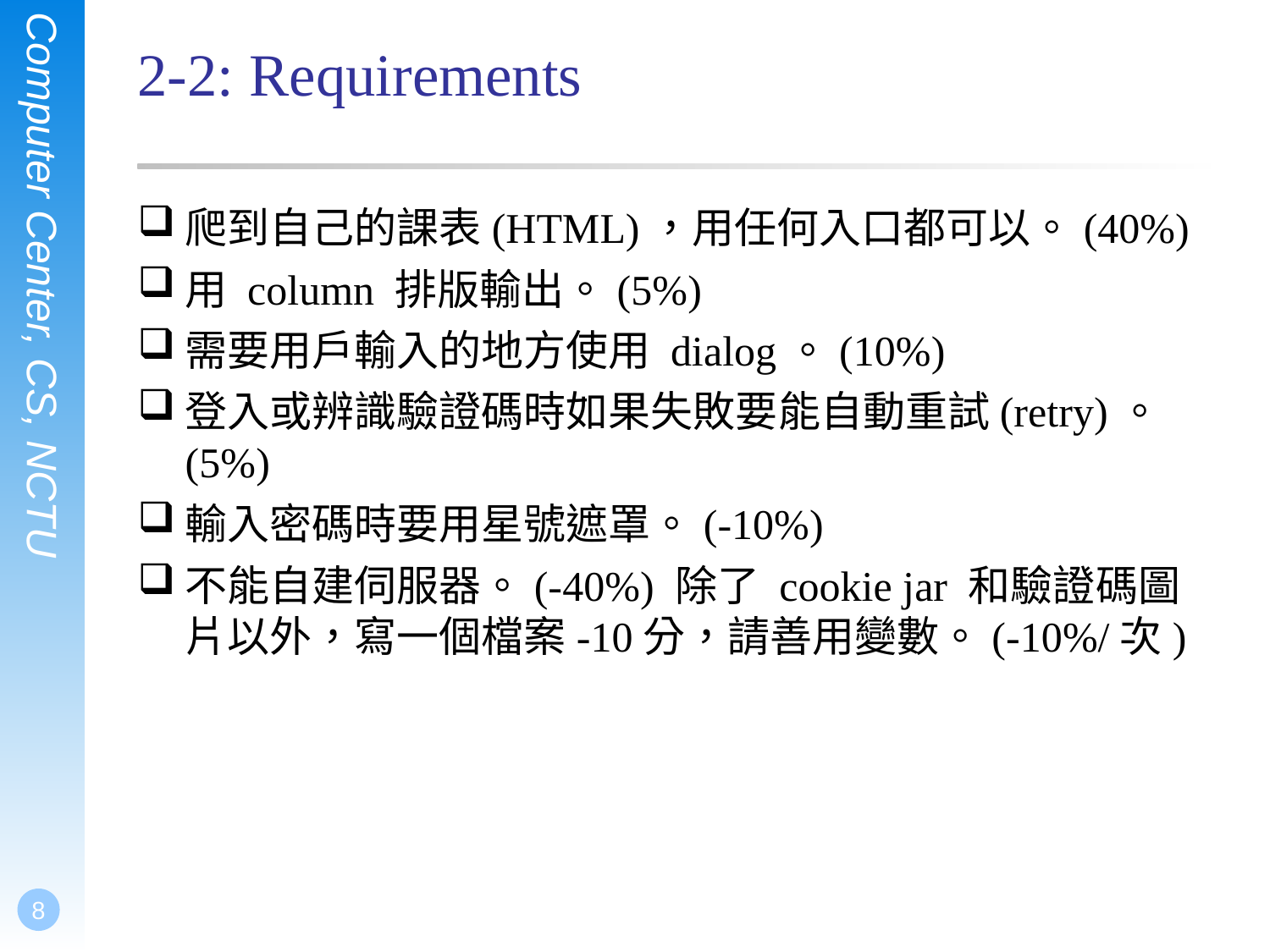

# 2-2: Requirements
爬到自己的課表(HTML)，用任何入口都可以。(40%)
用 column 排版輸出。(5%)
需要用戶輸入的地方使用 dialog。(10%)
登入或辨識驗證碼時如果失敗要能自動重試(retry)。(5%)
輸入密碼時要用星號遮罩。(-10%)
不能自建伺服器。(-40%) 除了 cookie jar 和驗證碼圖片以外，寫一個檔案-10分，請善用變數。(-10%/次)